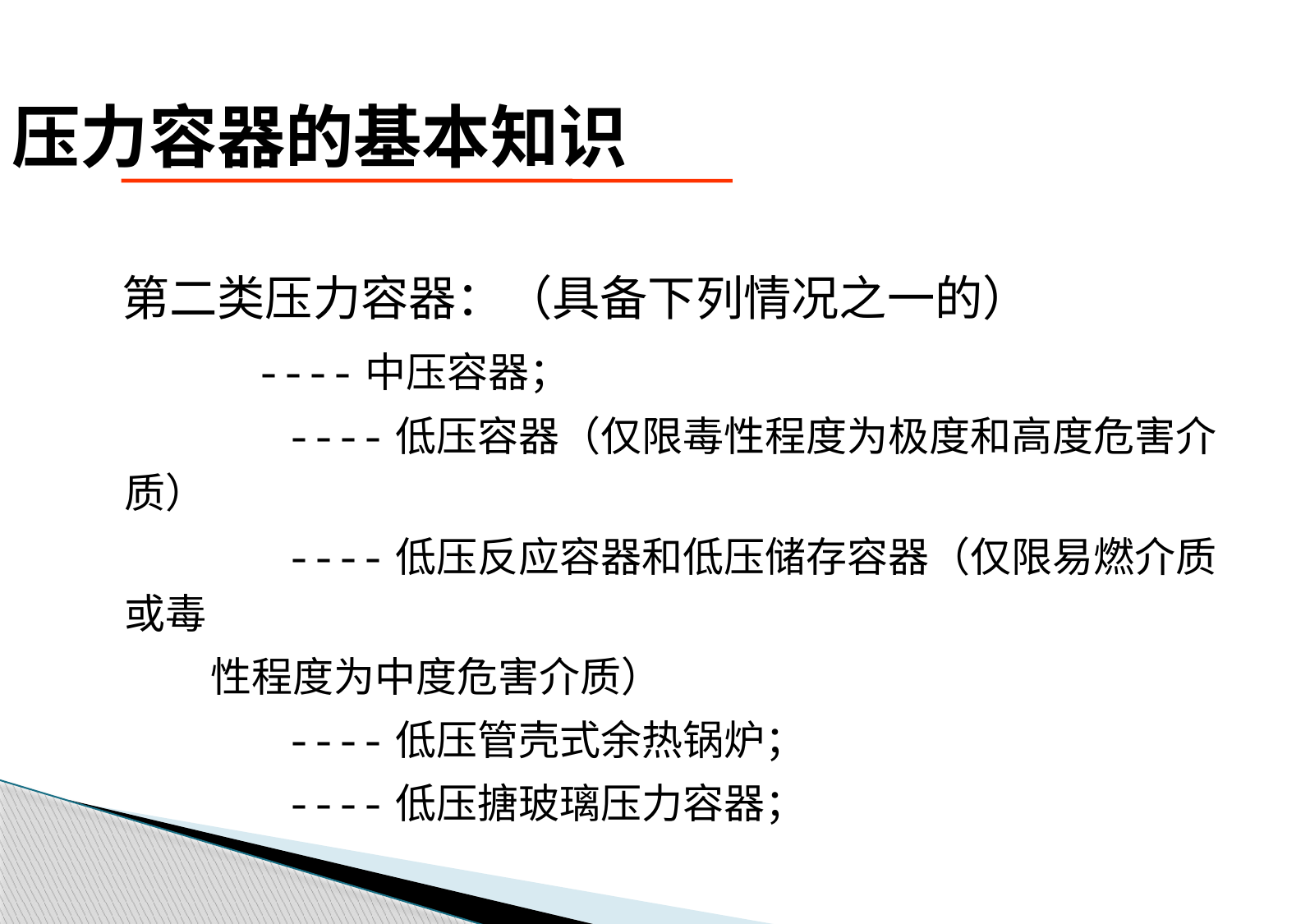

# 压力容器的基本知识

  第二类压力容器：（具备下列情况之一的）
      ----中压容器；
        ----低压容器（仅限毒性程度为极度和高度危害介质）
        ----低压反应容器和低压储存容器（仅限易燃介质或毒
            性程度为中度危害介质）
        ----低压管壳式余热锅炉；
        ----低压搪玻璃压力容器；